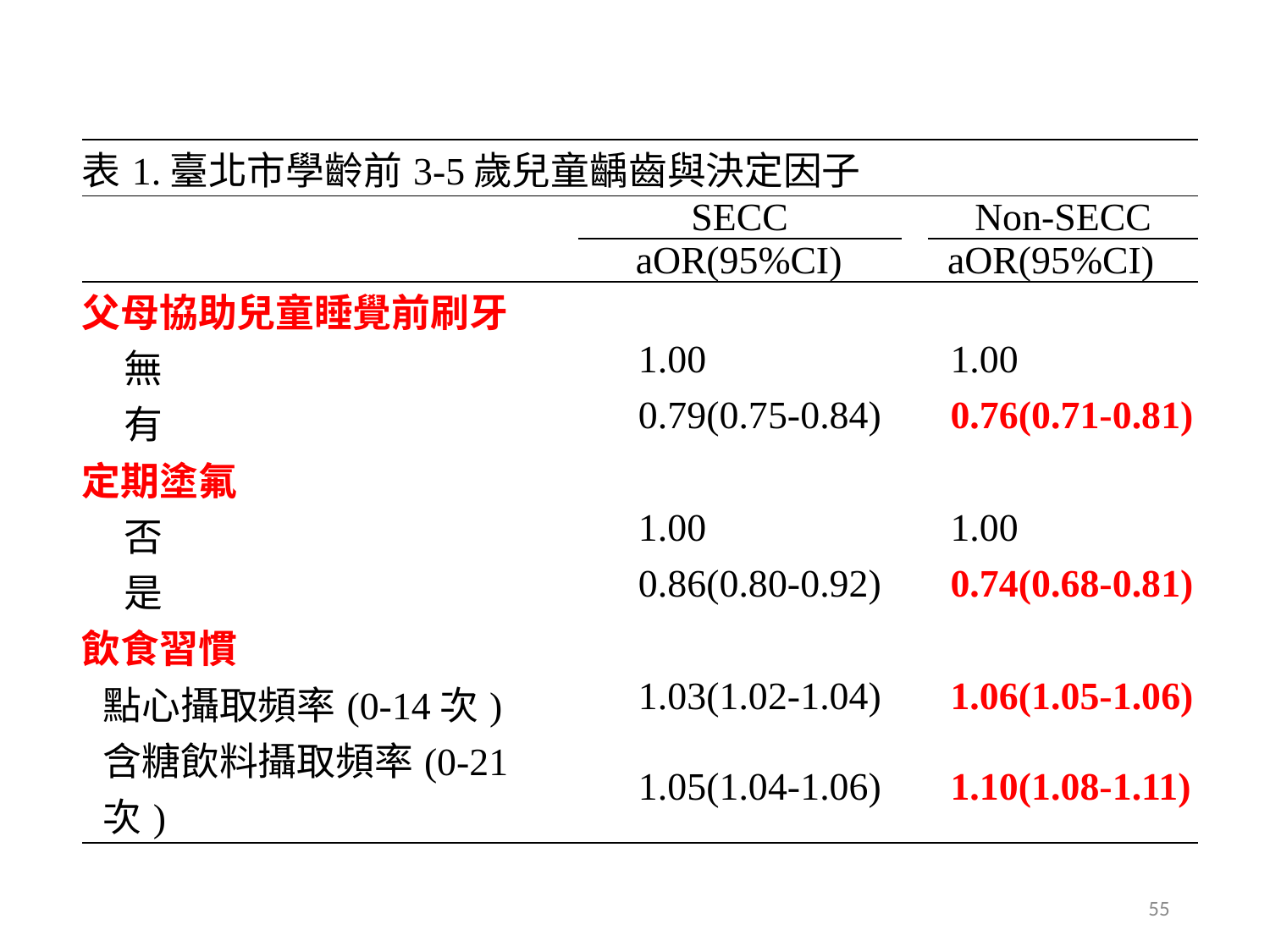

| 表1.臺北市學齡前3-5歲兒童齲齒與決定因子 |  |  |  |  |  |
| --- | --- | --- | --- | --- | --- |
|  | SECC |  |  | Non-SECC |  |
|  | aOR | (95%CI) |  | aOR | (95%CI) |
| 父母協助兒童睡覺前刷牙 |  |  |  |  |  |
| 無 | 1.00 |  |  | 1.00 |  |
| 有 | 0.79 | (0.75-0.84) |  | 0.76 | (0.71-0.81) |
| 定期塗氟 |  |  |  |  |  |
| 否 | 1.00 |  |  | 1.00 |  |
| 是 | 0.86 | (0.80-0.92) |  | 0.74 | (0.68-0.81) |
| 飲食習慣 |  |  |  |  |  |
| 點心攝取頻率(0-14次) | 1.03 | (1.02-1.04) |  | 1.06 | (1.05-1.06) |
| 含糖飲料攝取頻率(0-21次) | 1.05 | (1.04-1.06) |  | 1.10 | (1.08-1.11) |
55